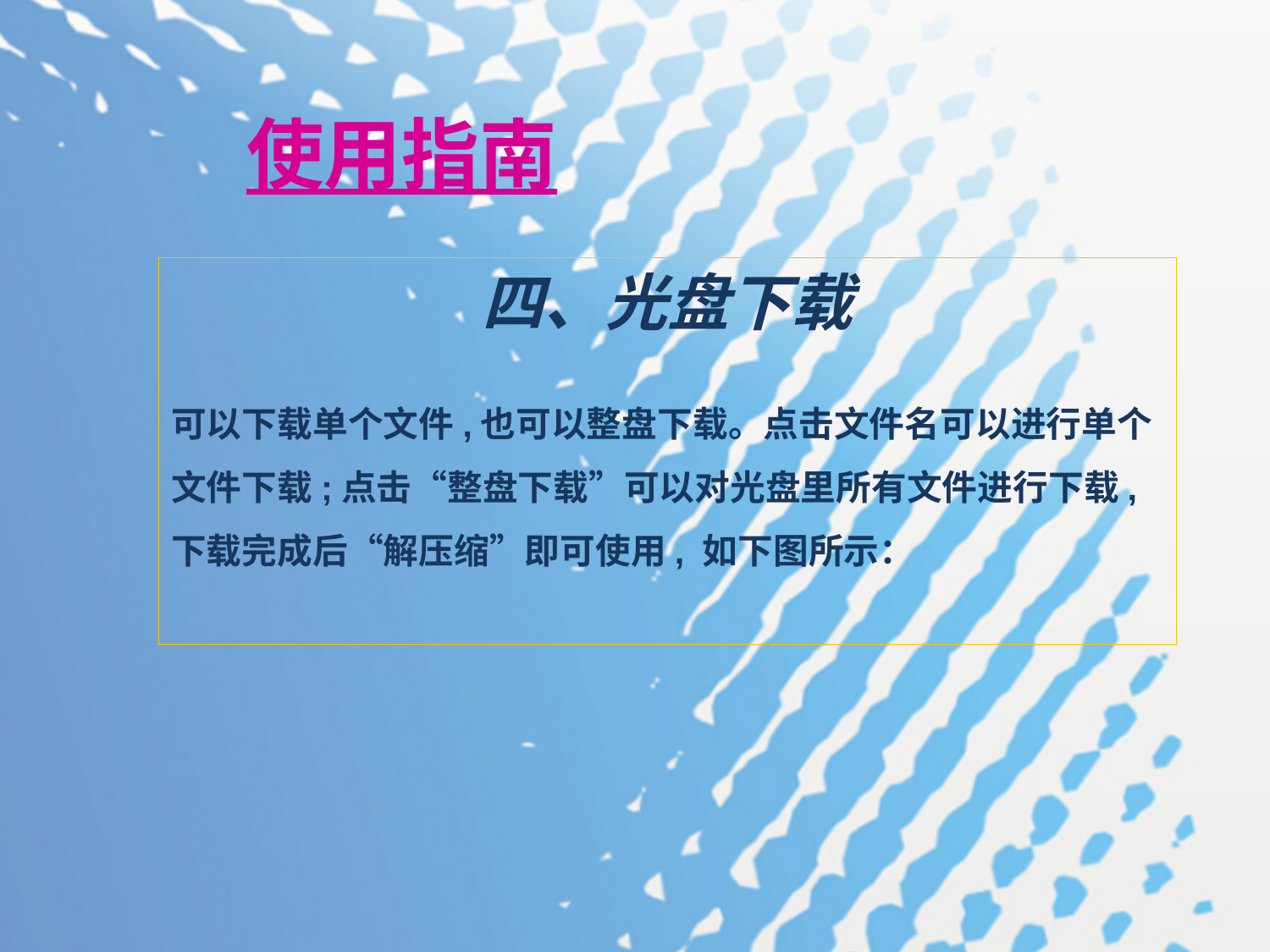

# 使用指南
四、光盘下载

可以下载单个文件,也可以整盘下载。点击文件名可以进行单个文件下载;点击“整盘下载”可以对光盘里所有文件进行下载,下载完成后“解压缩”即可使用, 如下图所示：